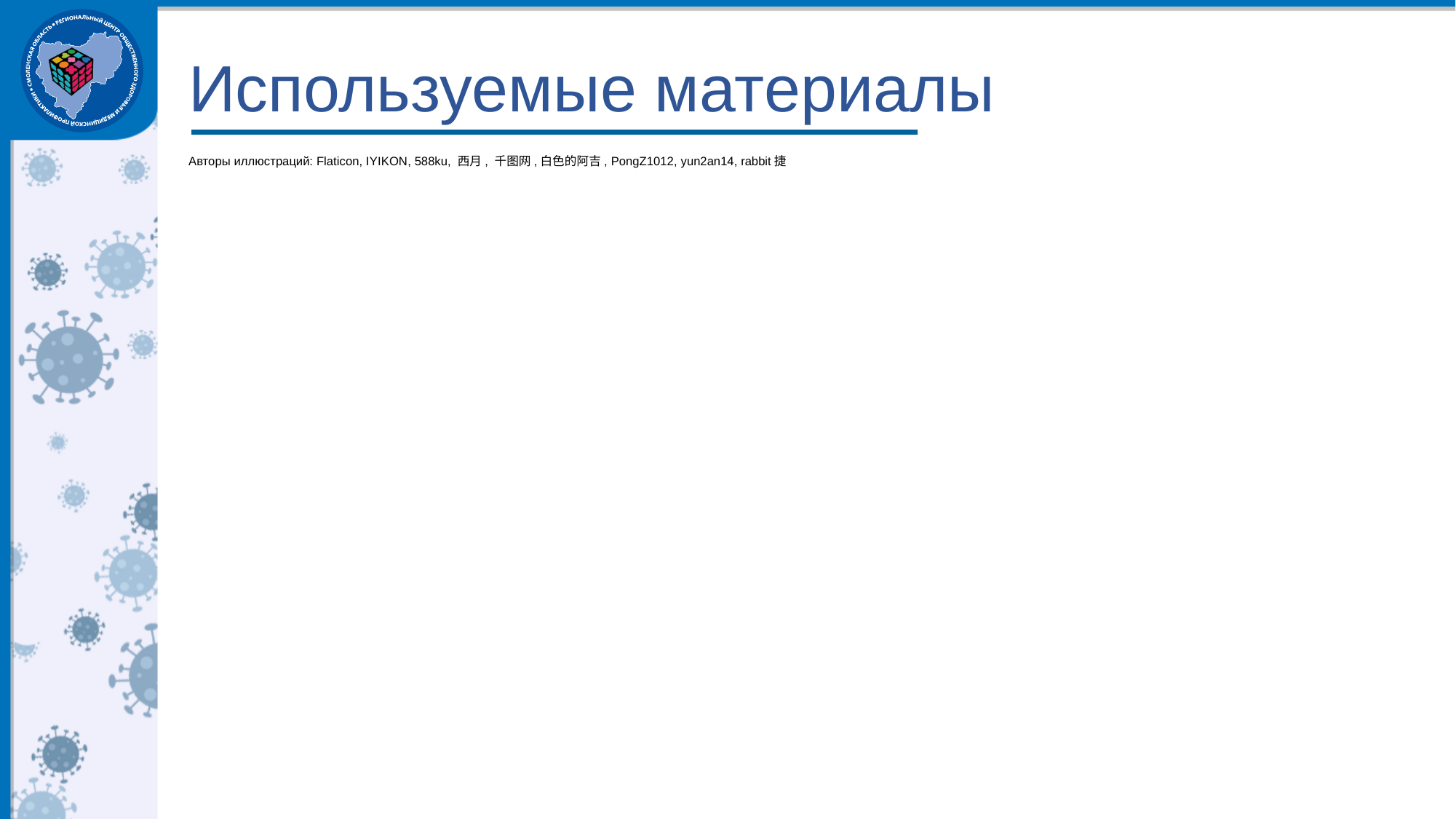

# Используемые материалы
Авторы иллюстраций: Flaticon, IYIKON, 588ku, 西月, 千图网,白色的阿吉, PongZ1012, yun2an14, rabbit捷